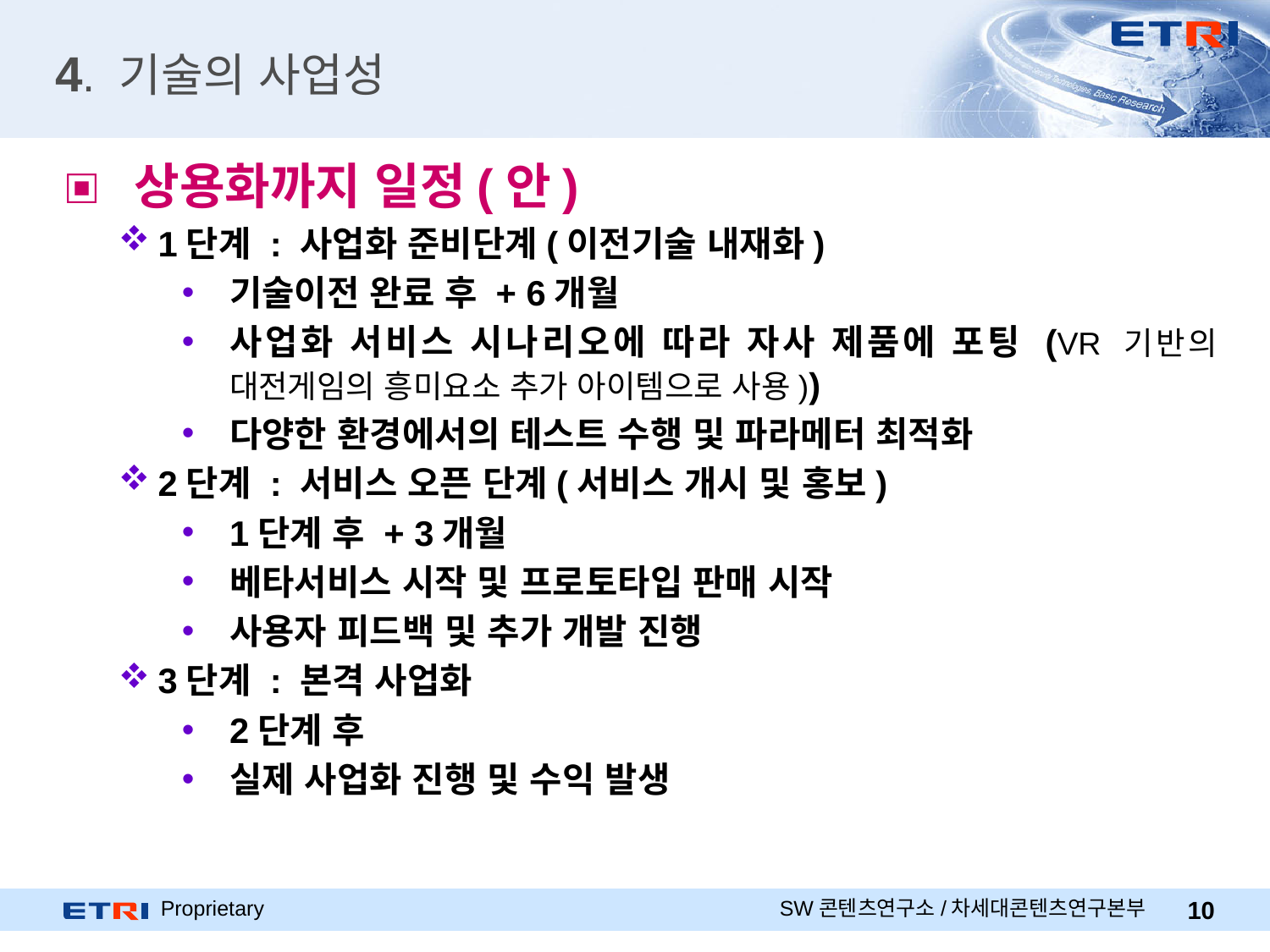

# 4. 기술의 사업성
 상용화까지 일정(안)
1단계 : 사업화 준비단계(이전기술 내재화)
기술이전 완료 후 + 6개월
사업화 서비스 시나리오에 따라 자사 제품에 포팅 (VR 기반의 대전게임의 흥미요소 추가 아이템으로 사용))
다양한 환경에서의 테스트 수행 및 파라메터 최적화
2단계 : 서비스 오픈 단계(서비스 개시 및 홍보)
1단계 후 + 3개월
베타서비스 시작 및 프로토타입 판매 시작
사용자 피드백 및 추가 개발 진행
3단계 : 본격 사업화
2단계 후
실제 사업화 진행 및 수익 발생

SW콘텐츠연구소/차세대콘텐츠연구본부
10